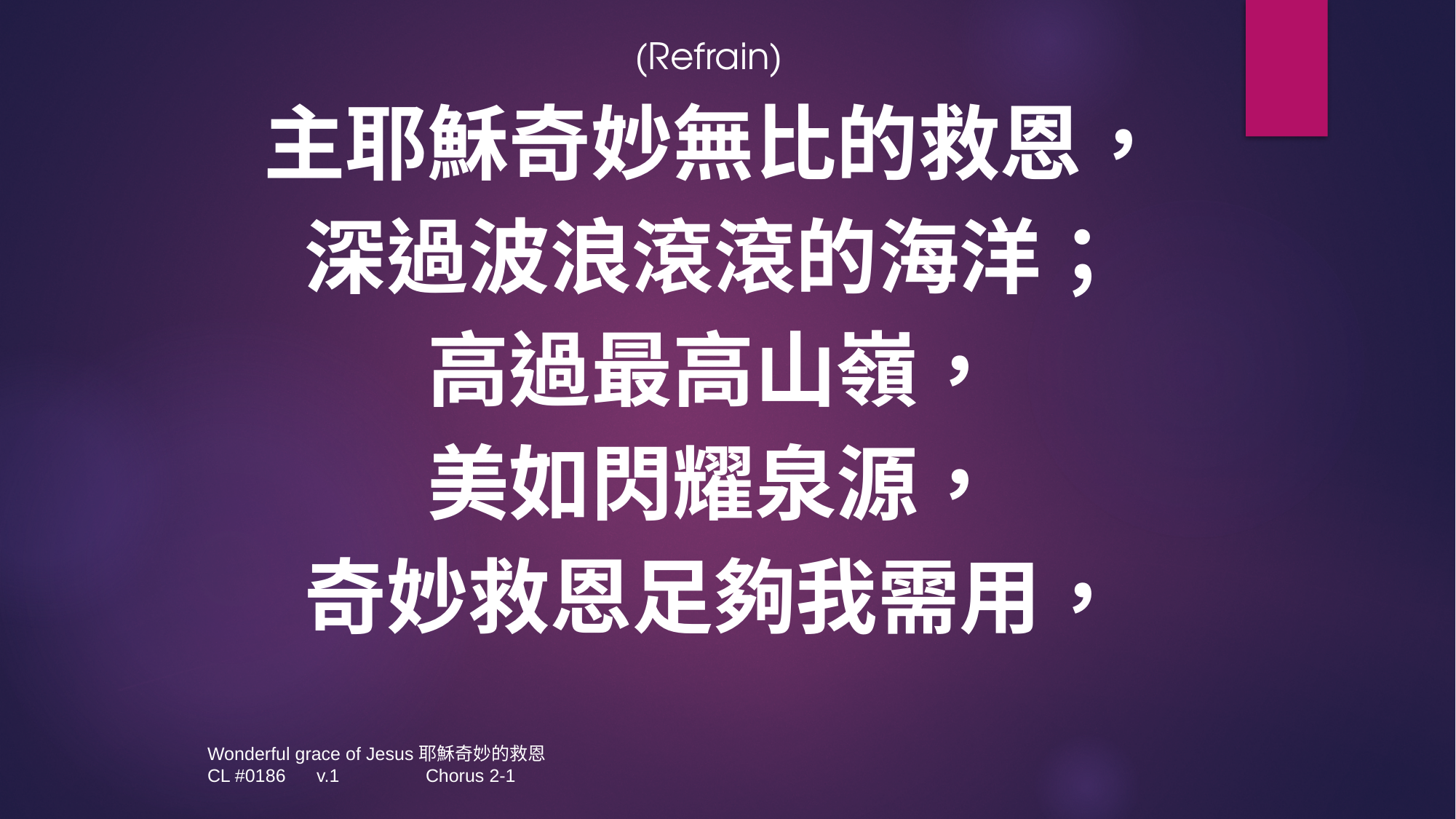

(Refrain)
主耶穌奇妙無比的救恩，
深過波浪滾滾的海洋；
高過最高山嶺，
美如閃耀泉源，
奇妙救恩足夠我需用，
Wonderful grace of Jesus耶穌奇妙的救恩
CL #0186	v.1	Chorus 2-1